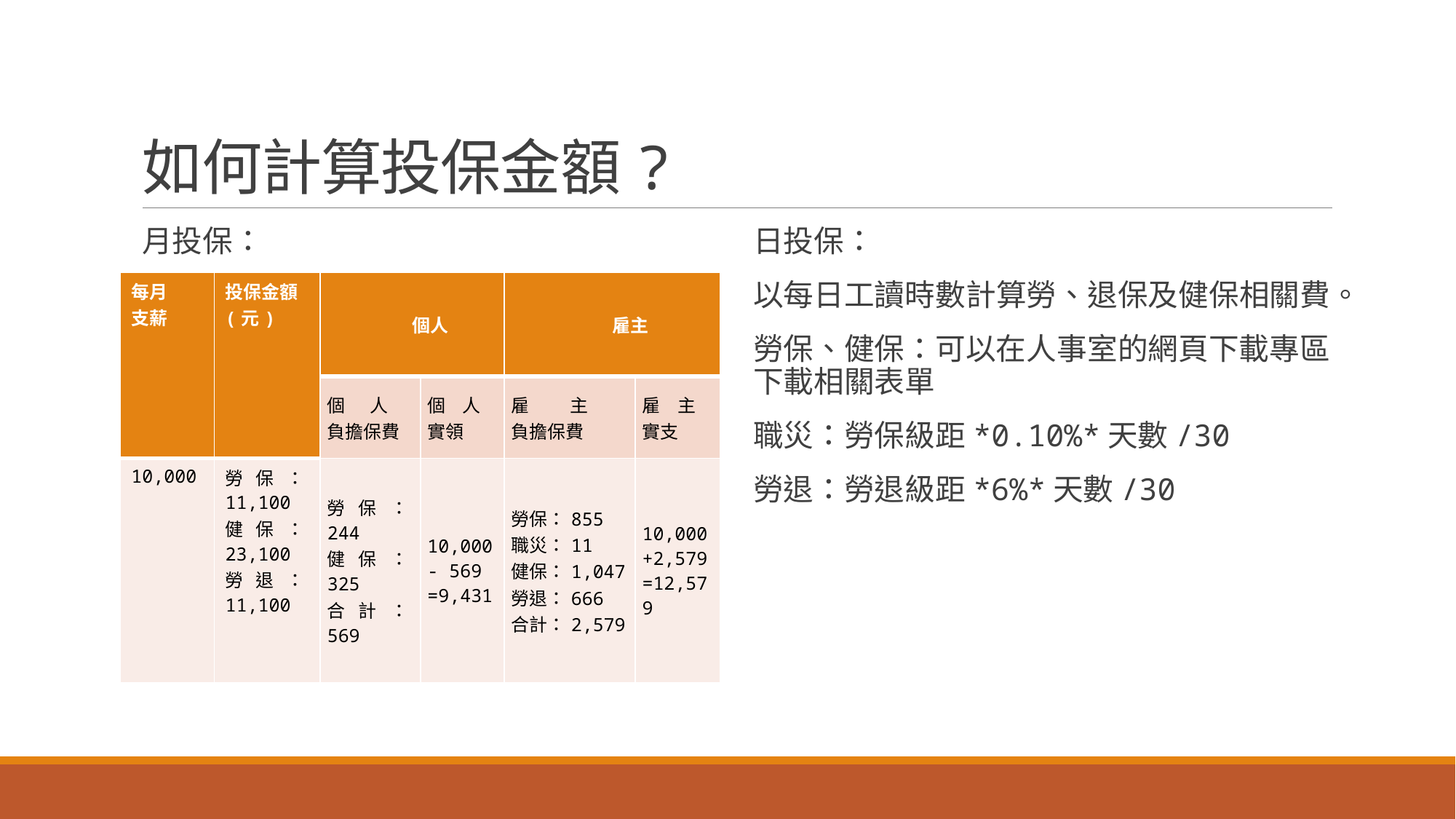

# 如何計算投保金額?
月投保：

日投保：
以每日工讀時數計算勞、退保及健保相關費。
勞保、健保：可以在人事室的網頁下載專區下載相關表單
職災：勞保級距*0.10%*天數/30
勞退：勞退級距*6%*天數/30

| 每月 支薪 | 投保金額(元) | 個人 |  | 雇主 |  |
| --- | --- | --- | --- | --- | --- |
|  |  | 個人 負擔保費 | 個人 實領 | 雇主 負擔保費 | 雇主 實支 |
| 10,000 | 勞保：11,100 健保：23,100 勞退：11,100 | 勞保：244 健保：325 合計：569 | 10,000- 569 =9,431 | 勞保：855 職災：11 健保：1,047 勞退：666 合計：2,579 | 10,000 +2,579 =12,579 |